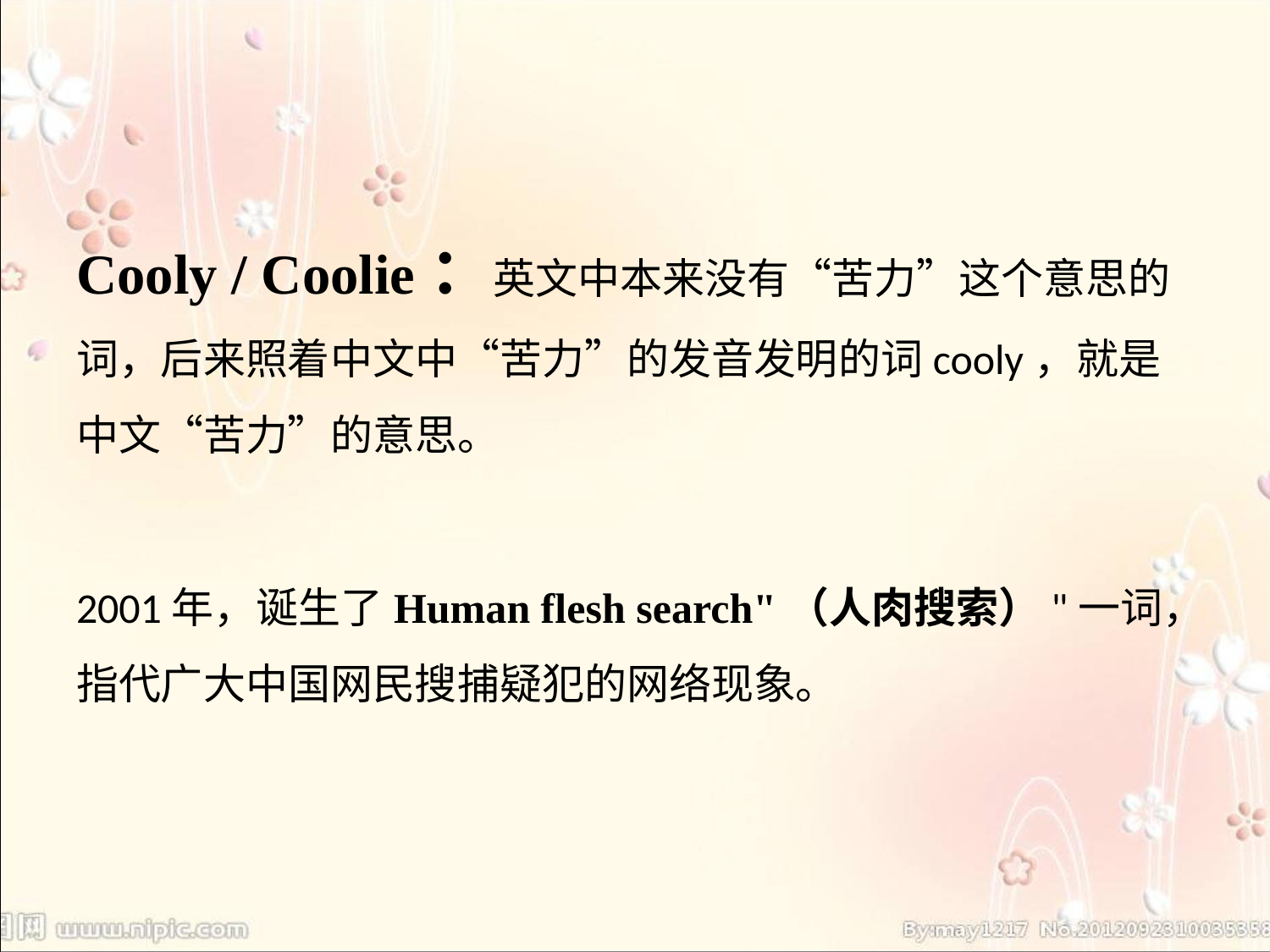

#

Cooly / Coolie：英文中本来没有“苦力”这个意思的词，后来照着中文中“苦力”的发音发明的词cooly，就是中文“苦力”的意思。

2001年，诞生了Human flesh search"（人肉搜索）"一词，指代广大中国网民搜捕疑犯的网络现象。